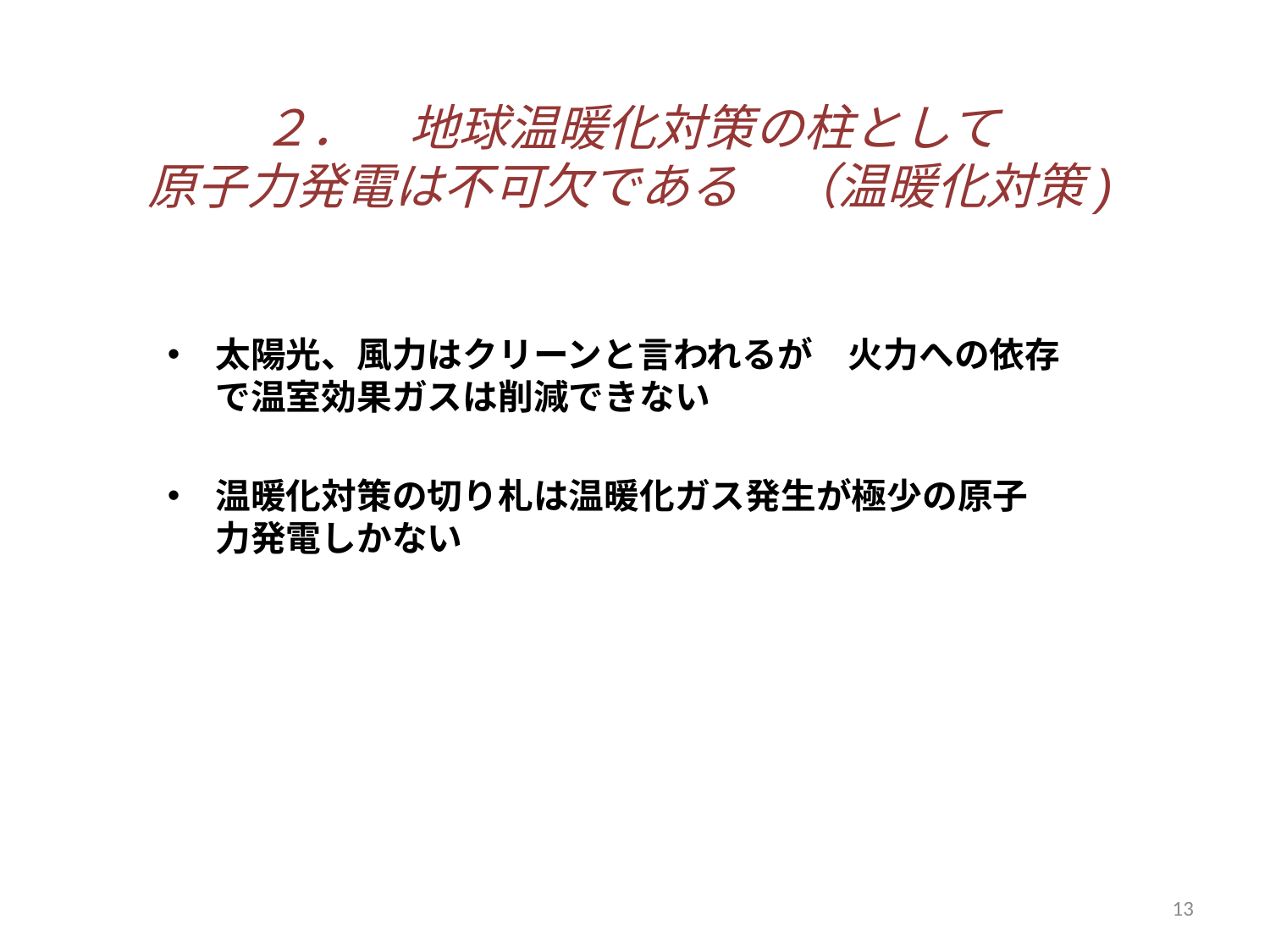

# ２．　地球温暖化対策の柱として 原子力発電は不可欠である　（温暖化対策)
太陽光、風力はクリーンと言われるが　火力への依存で温室効果ガスは削減できない

温暖化対策の切り札は温暖化ガス発生が極少の原子力発電しかない
13